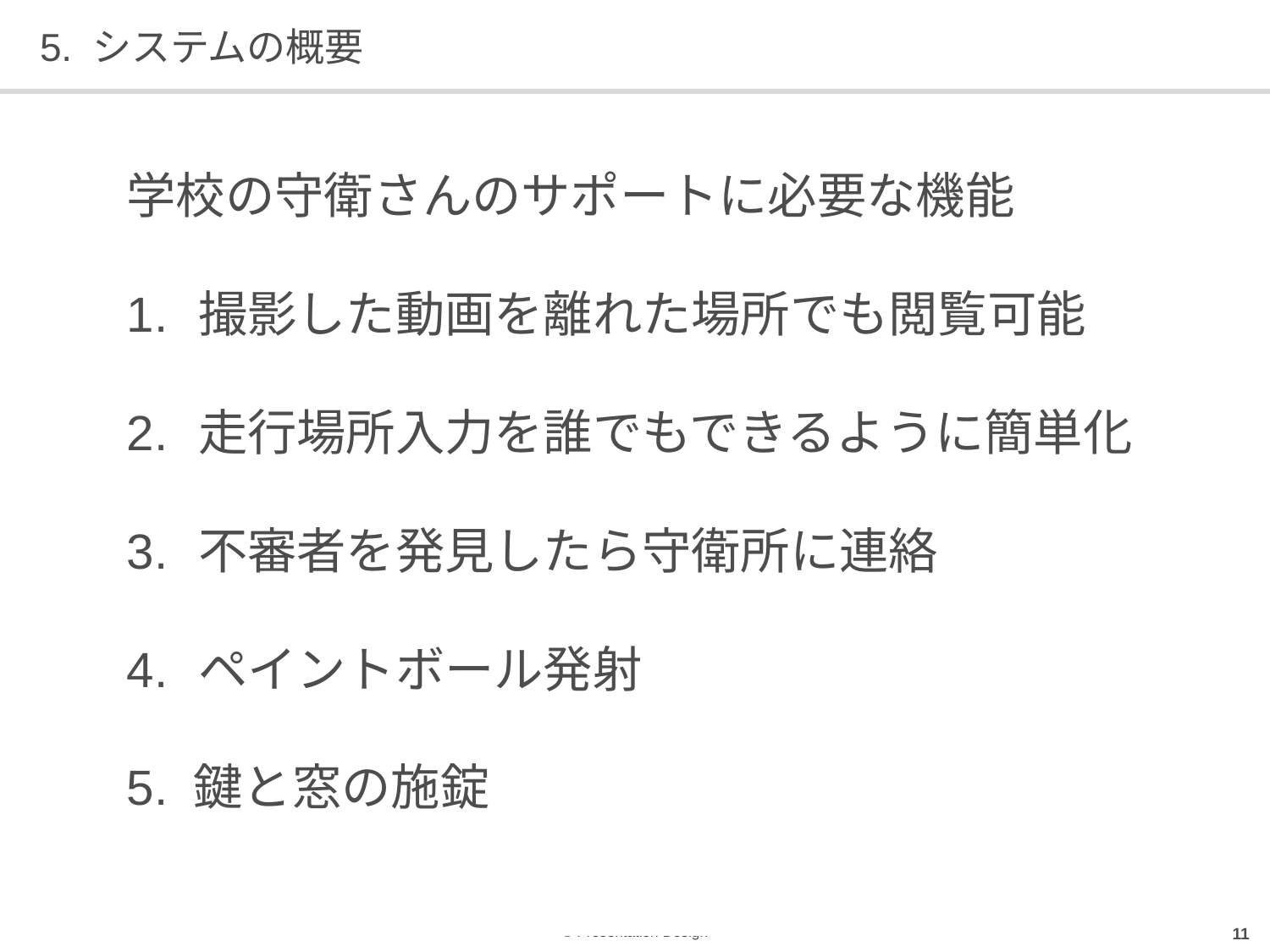

# 5. システムの概要
学校の守衛さんのサポートに必要な機能

撮影した動画を離れた場所でも閲覧可能

走行場所入力を誰でもできるように簡単化

不審者を発見したら守衛所に連絡

ペイントボール発射

5. 鍵と窓の施錠

11